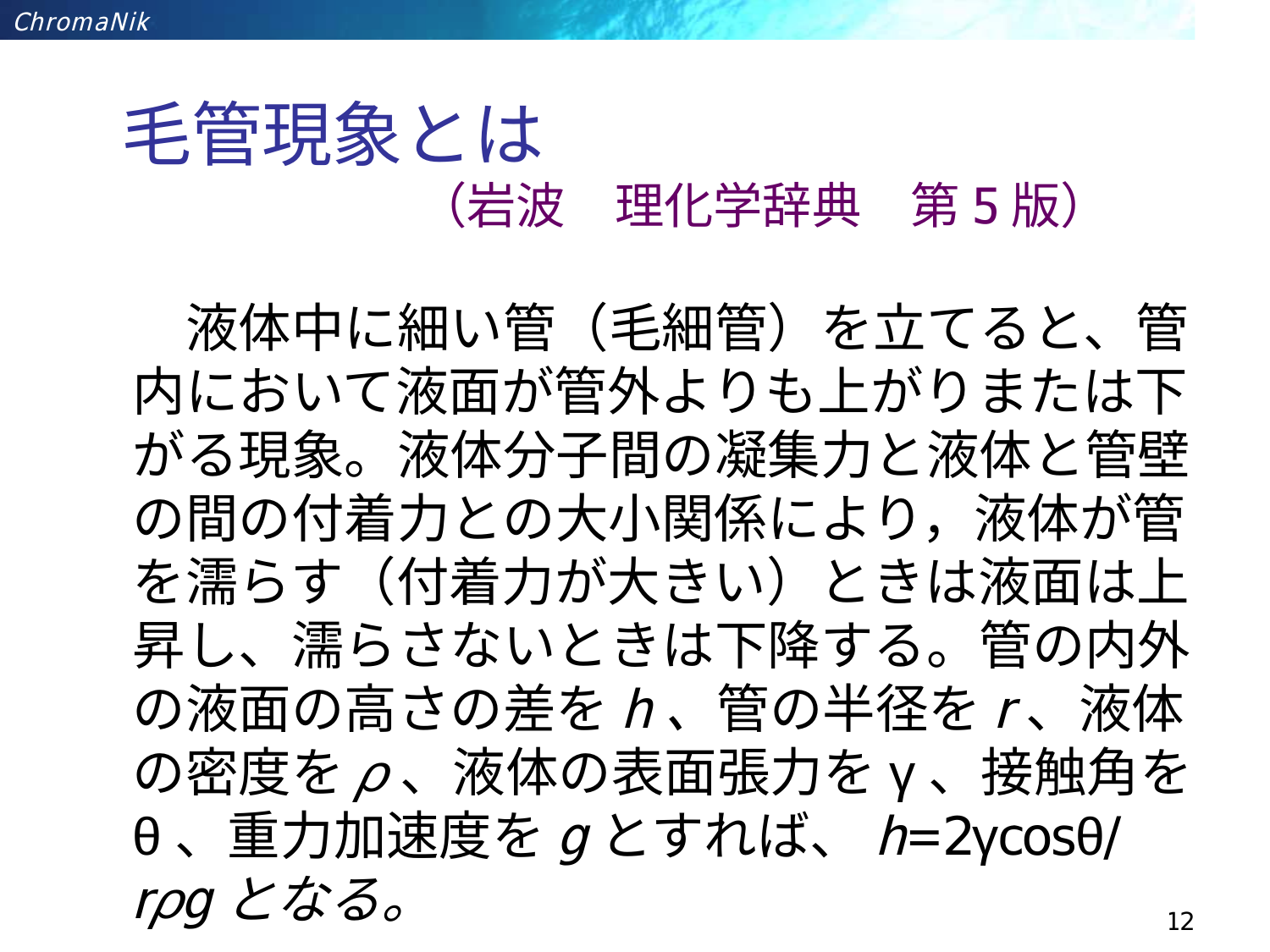

# 毛管現象とは （岩波　理化学辞典　第5版）
　液体中に細い管（毛細管）を立てると、管内において液面が管外よりも上がりまたは下がる現象。液体分子間の凝集力と液体と管壁の間の付着力との大小関係により，液体が管を濡らす（付着力が大きい）ときは液面は上昇し、濡らさないときは下降する。管の内外の液面の高さの差をh、管の半径をr、液体の密度をρ、液体の表面張力をγ、接触角をθ、重力加速度をgとすれば、h=2γcosθ/rρgとなる。
12